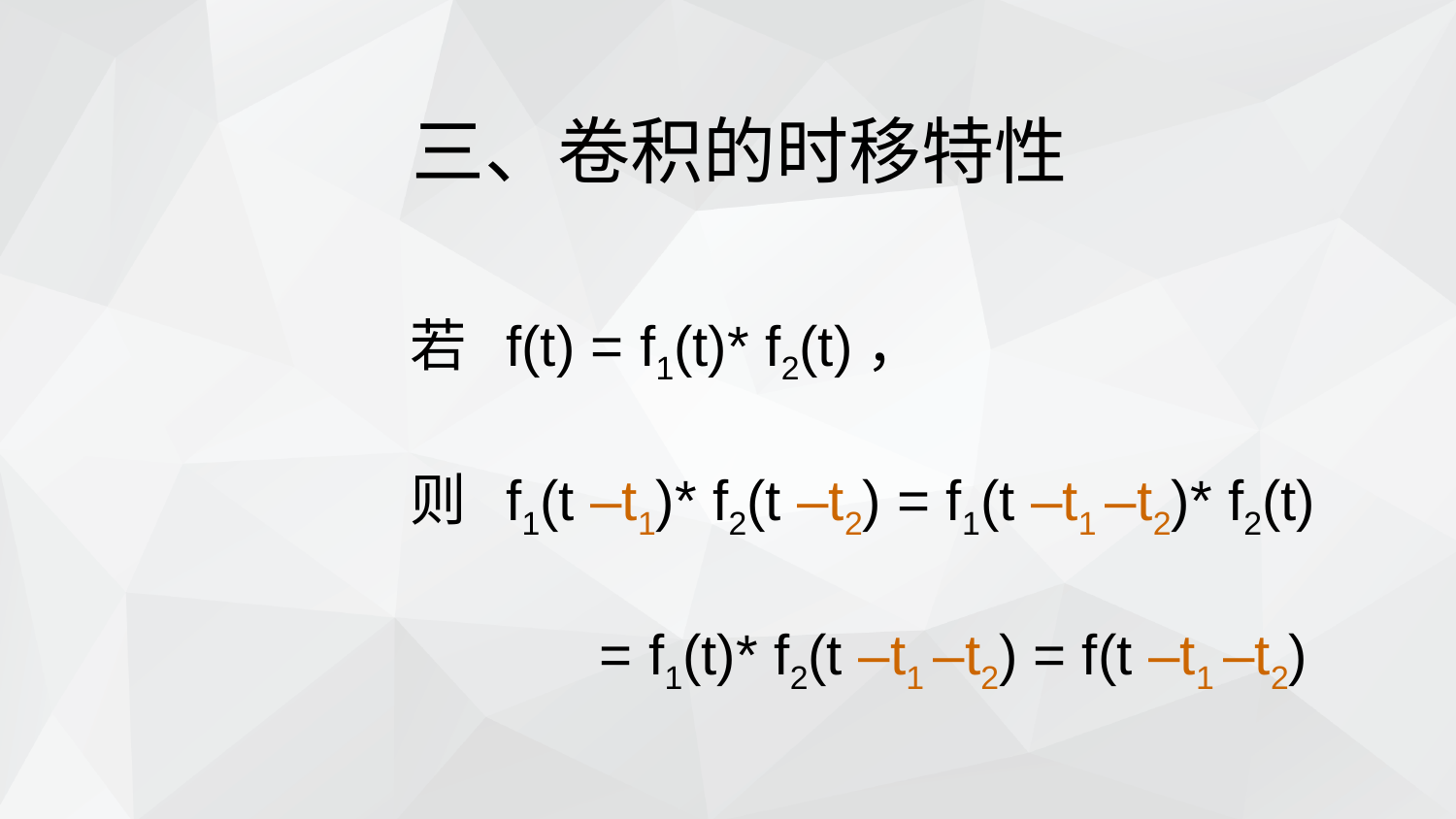

三、卷积的时移特性
若  f(t) = f1(t)* f2(t)，
则  f1(t –t1)* f2(t –t2) = f1(t –t1 –t2)* f2(t)
            = f1(t)* f2(t –t1 –t2) = f(t –t1 –t2)